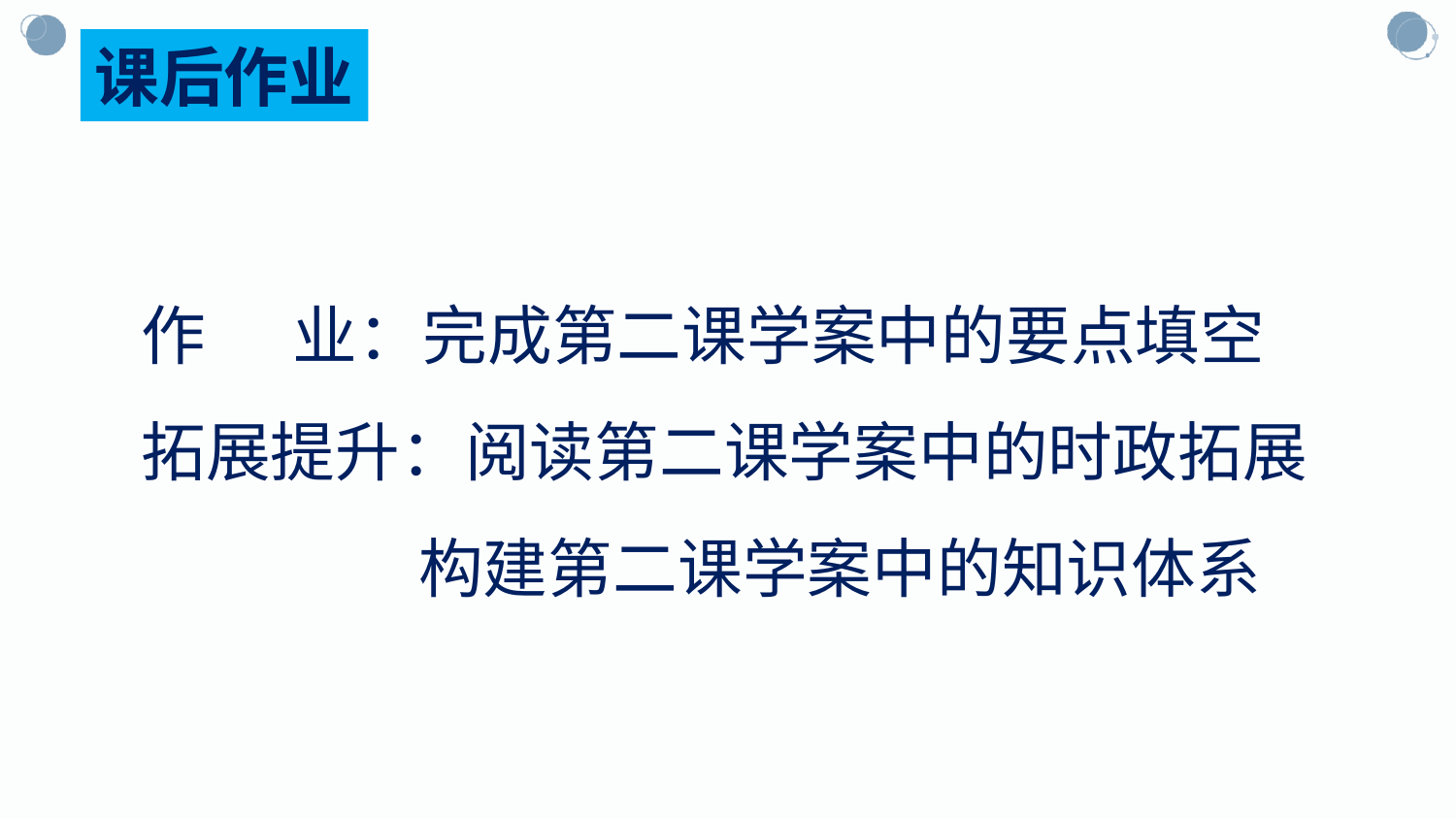

课后作业
作      业：完成第二课学案中的要点填空
拓展提升：阅读第二课学案中的时政拓展
                  构建第二课学案中的知识体系